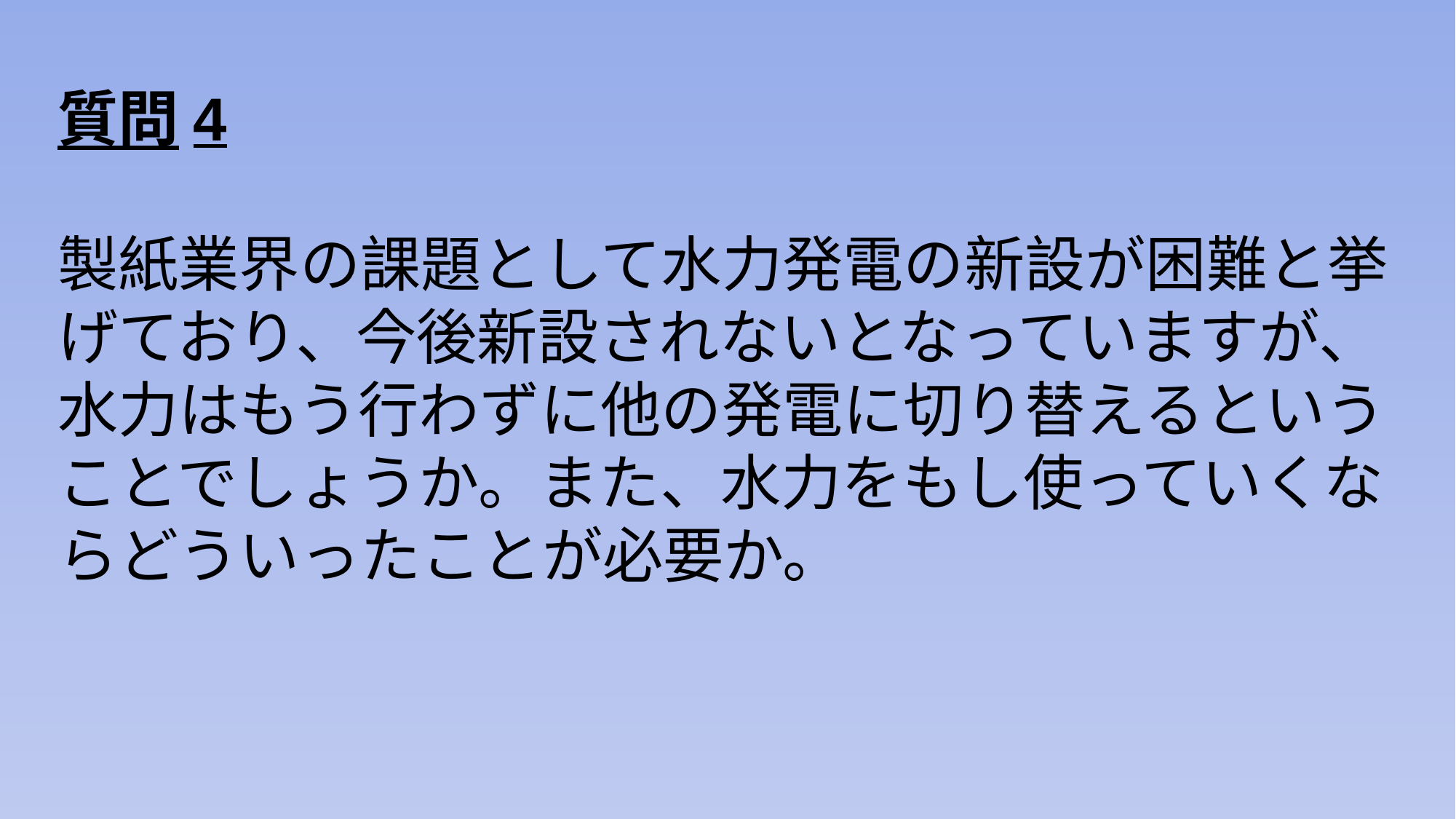

質問4

製紙業界の課題として水力発電の新設が困難と挙げており、今後新設されないとなっていますが、水力はもう行わずに他の発電に切り替えるということでしょうか。また、水力をもし使っていくならどういったことが必要か。